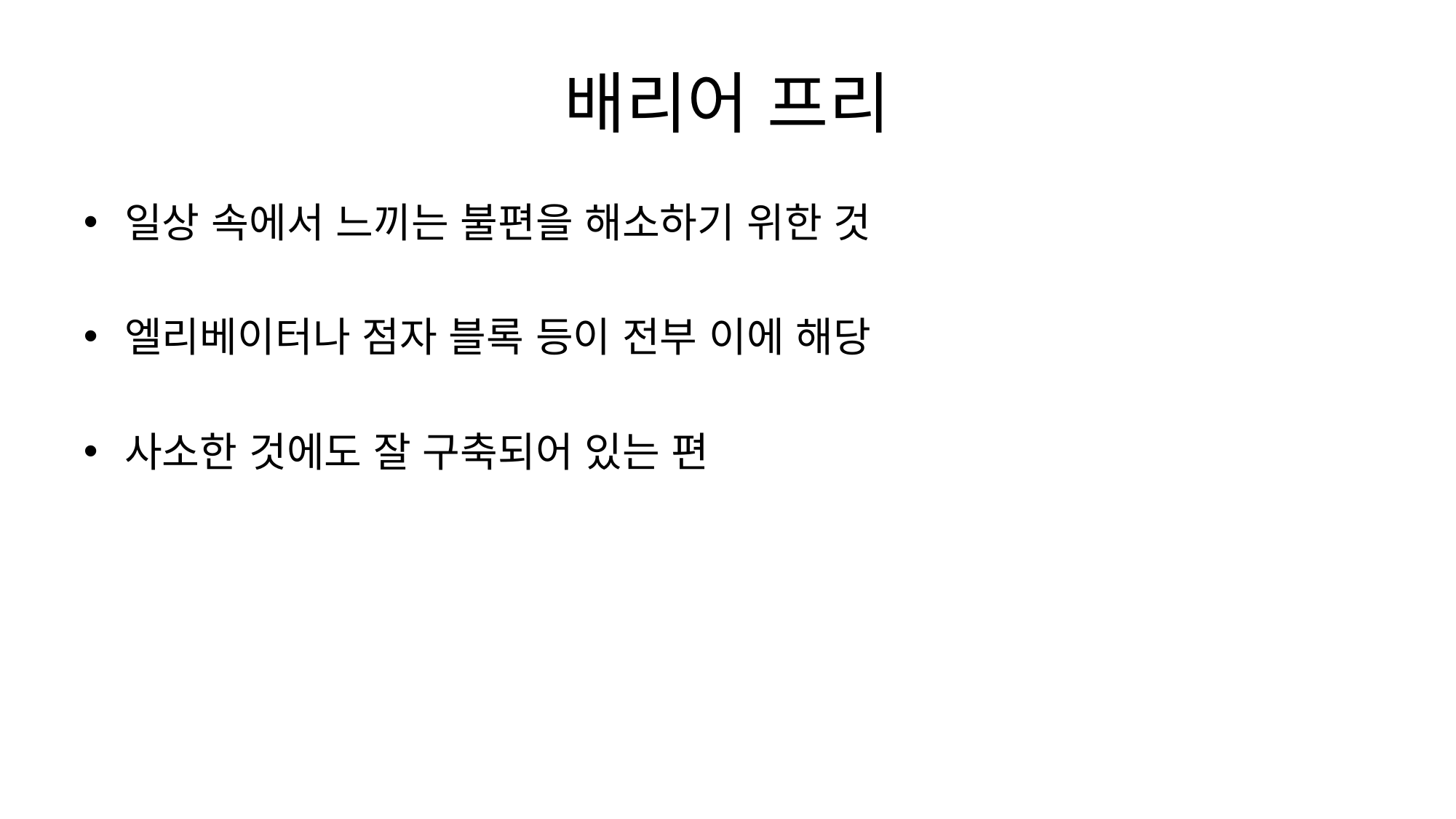

# 배리어 프리
일상 속에서 느끼는 불편을 해소하기 위한 것

엘리베이터나 점자 블록 등이 전부 이에 해당

사소한 것에도 잘 구축되어 있는 편